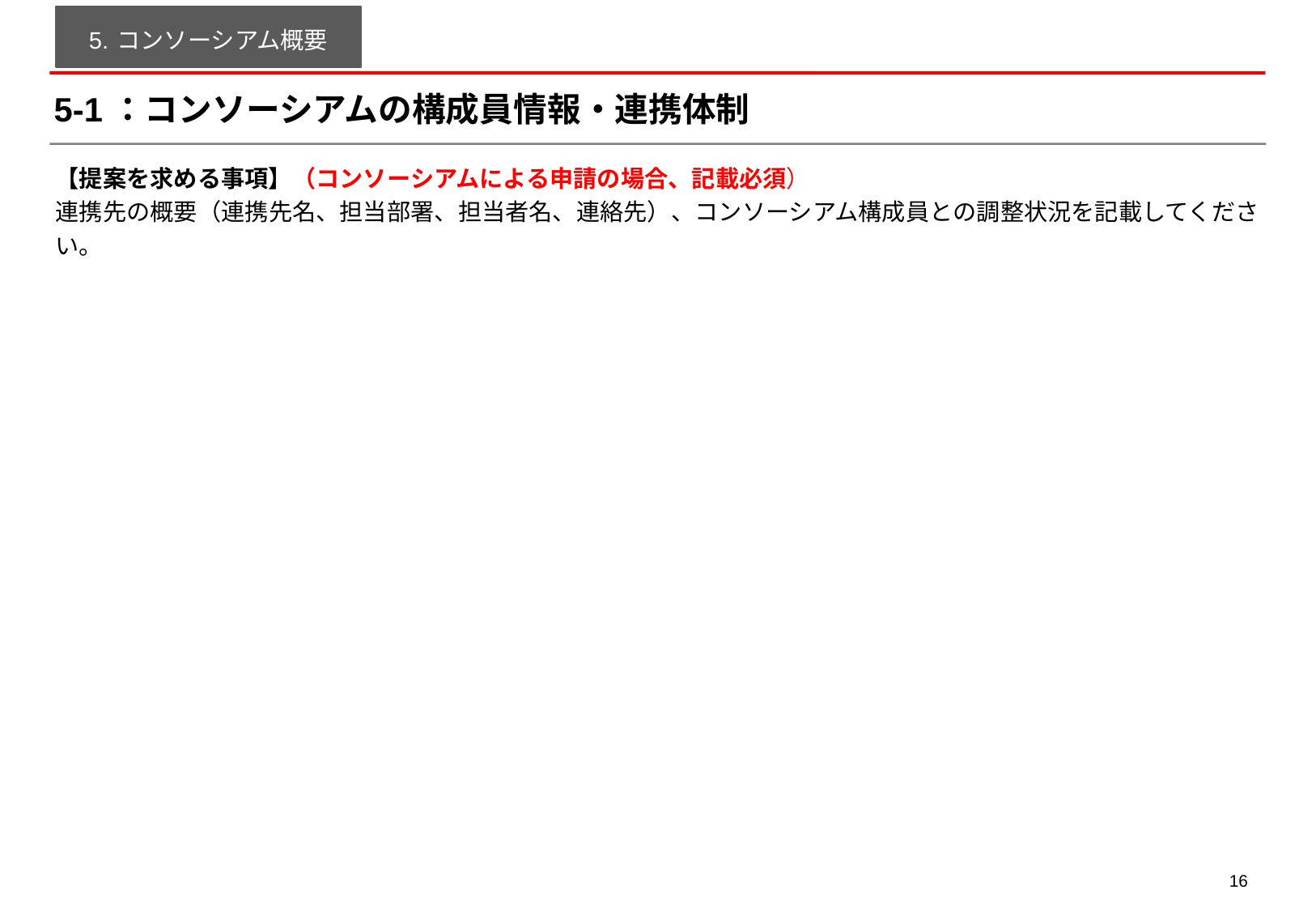

コンソーシアム概要
# 5-1：コンソーシアムの構成員情報・連携体制
【提案を求める事項】（コンソーシアムによる申請の場合、記載必須）
連携先の概要（連携先名、担当部署、担当者名、連絡先）、コンソーシアム構成員との調整状況を記載してください。